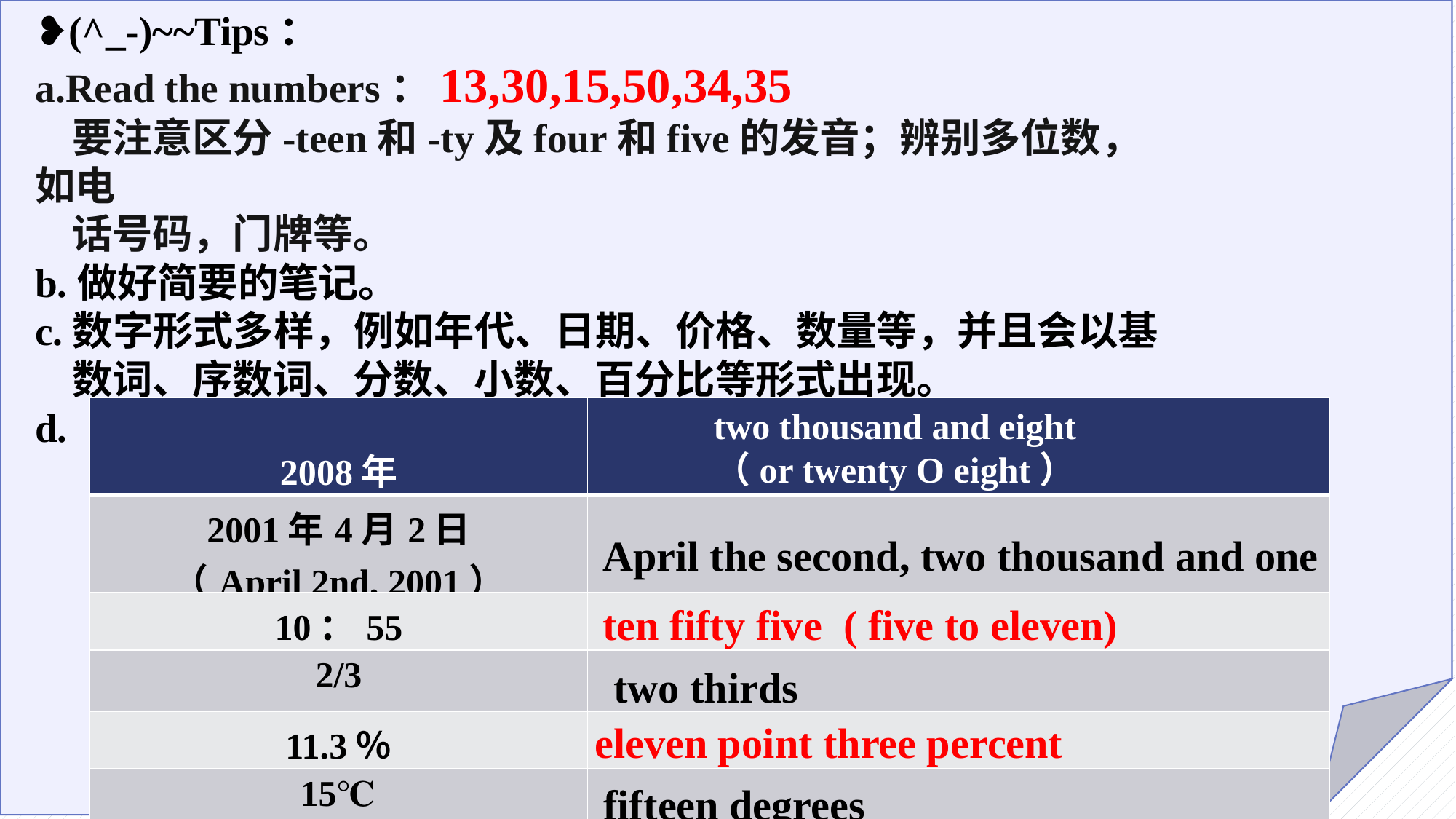

❥(^_-)~~Tips：
a.Read the numbers：13,30,15,50,34,35
   要注意区分-teen和-ty及four和five的发音；辨别多位数，如电
   话号码，门牌等。
b.做好简要的笔记。
c.数字形式多样，例如年代、日期、价格、数量等，并且会以基
   数词、序数词、分数、小数、百分比等形式出现。
d. 日常注意积累：各类数字读音规则。Read the numbers:

| 2008年 |  |
| --- | --- |
| 2001年4月2日 （April 2nd, 2001） |  |
| 10：55 |  |
| 2/3 |  |
| 11.3％ |  |
| 15℃ |  |
two thousand and eight
（or twenty O eight）
April the second, two thousand and one
ten fifty five  ( five to eleven)
two thirds
eleven point three percent
fifteen degrees